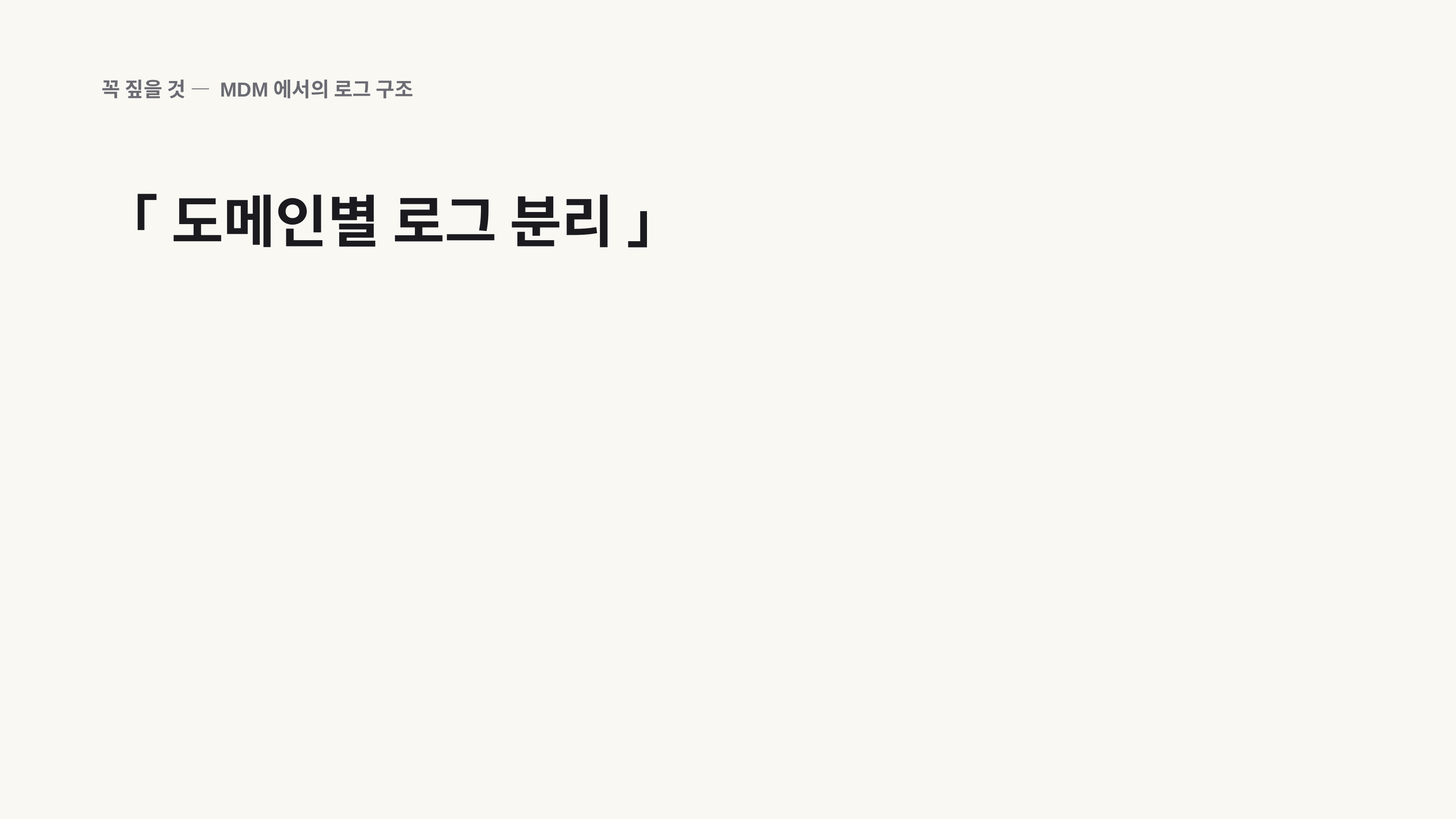

꼭 짚을 것 — MDM에서의 로그 구조
「 도메인별 로그 분리 」